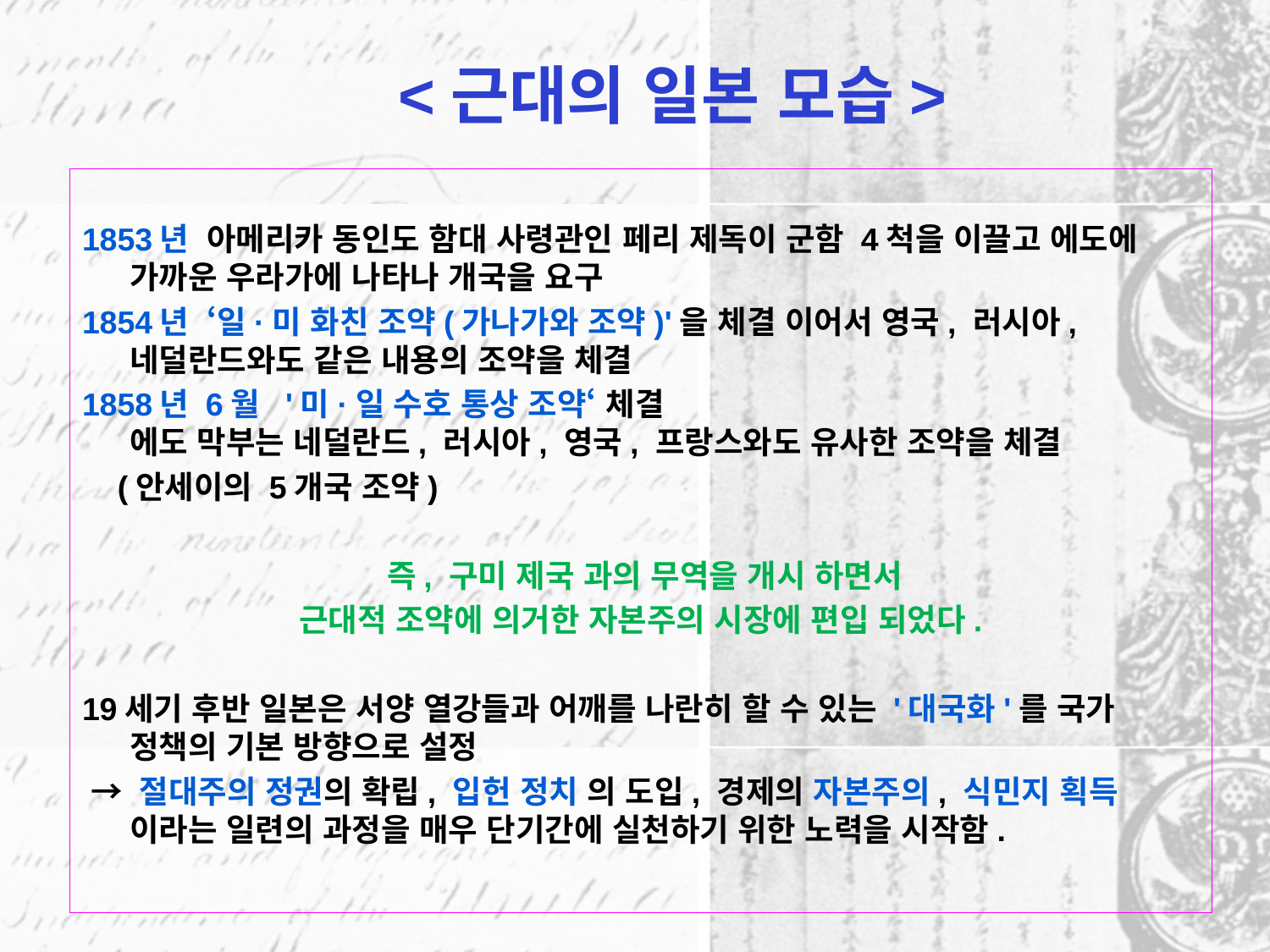

<근대의 일본 모습>

1853년  아메리카 동인도 함대 사령관인 페리 제독이 군함 4척을 이끌고 에도에 가까운 우라가에 나타나 개국을 요구
1854년  ‘일·미 화친 조약(가나가와 조약)'을 체결 이어서 영국, 러시아, 네덜란드와도 같은 내용의 조약을 체결
1858년 6월  '미·일 수호 통상 조약‘ 체결
에도 막부는 네덜란드, 러시아, 영국, 프랑스와도 유사한 조약을 체결
    (안세이의 5개국 조약)

 즉, 구미 제국 과의 무역을 개시 하면서
근대적 조약에 의거한 자본주의 시장에 편입 되었다.

19세기 후반 일본은 서양 열강들과 어깨를 나란히 할 수 있는 '대국화'를 국가 정책의 기본 방향으로 설정
 → 절대주의 정권의 확립, 입헌 정치 의 도입, 경제의 자본주의, 식민지 획득 이라는 일련의 과정을 매우 단기간에 실천하기 위한 노력을 시작함.